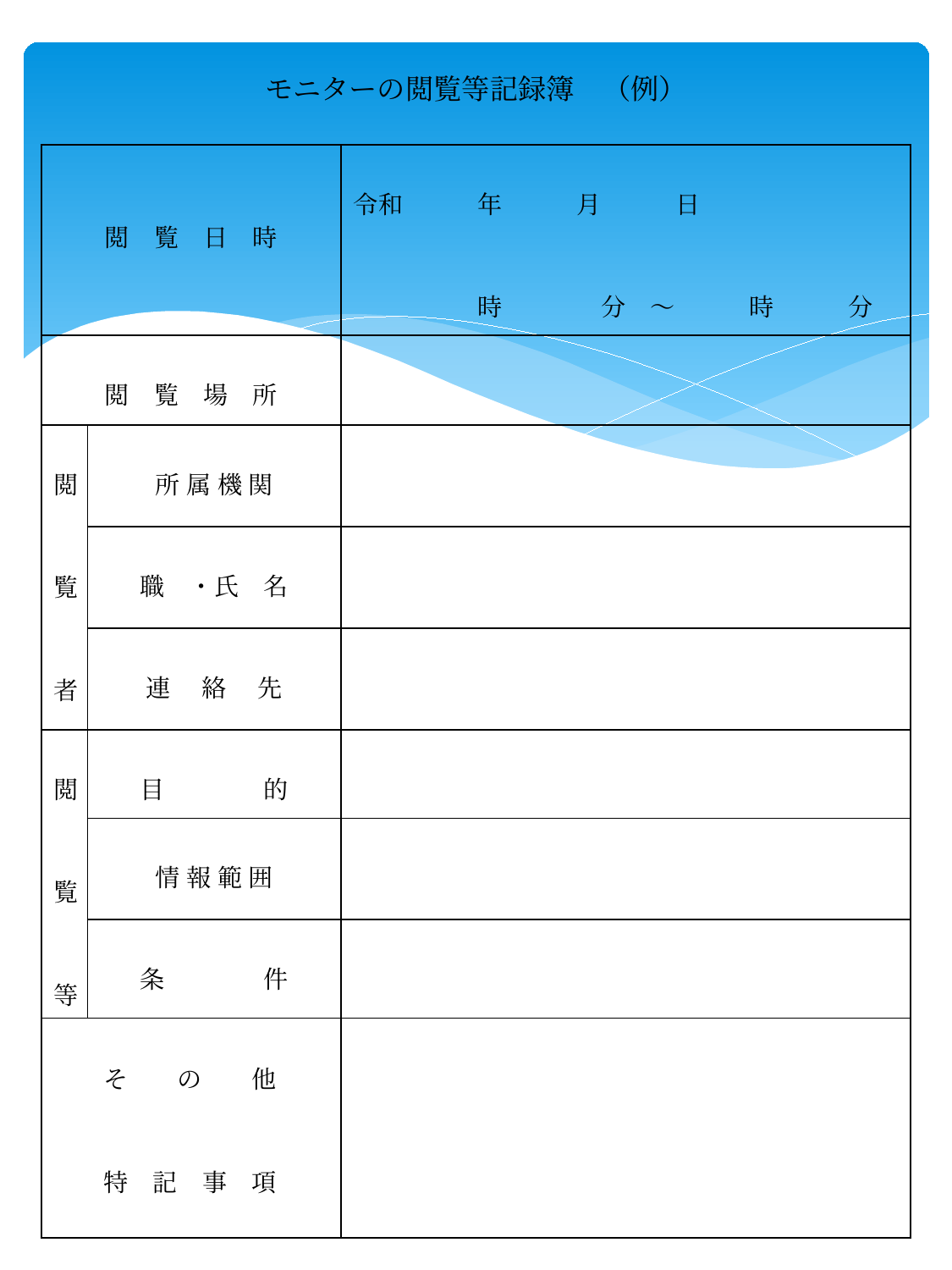

モニターの閲覧等記録簿　（例）
| 閲　覧　日　時 |  | 令和　　　年　　　月　　　日 　　　　　時　　　　分　～　　　時　　　分 |
| --- | --- | --- |
| 閲　覧　場　所 |  |  |
| 閲 覧 者 | 所 属 機 関 |  |
|  | 職　・氏　名 |  |
|  | 連　 絡 　先 |  |
| 閲 覧 等 | 目　　　　的 |  |
|  | 情 報 範 囲 |  |
|  | 条　　　　件 |  |
| そ　　の　　他 　　特　記　事　項 |  |  |